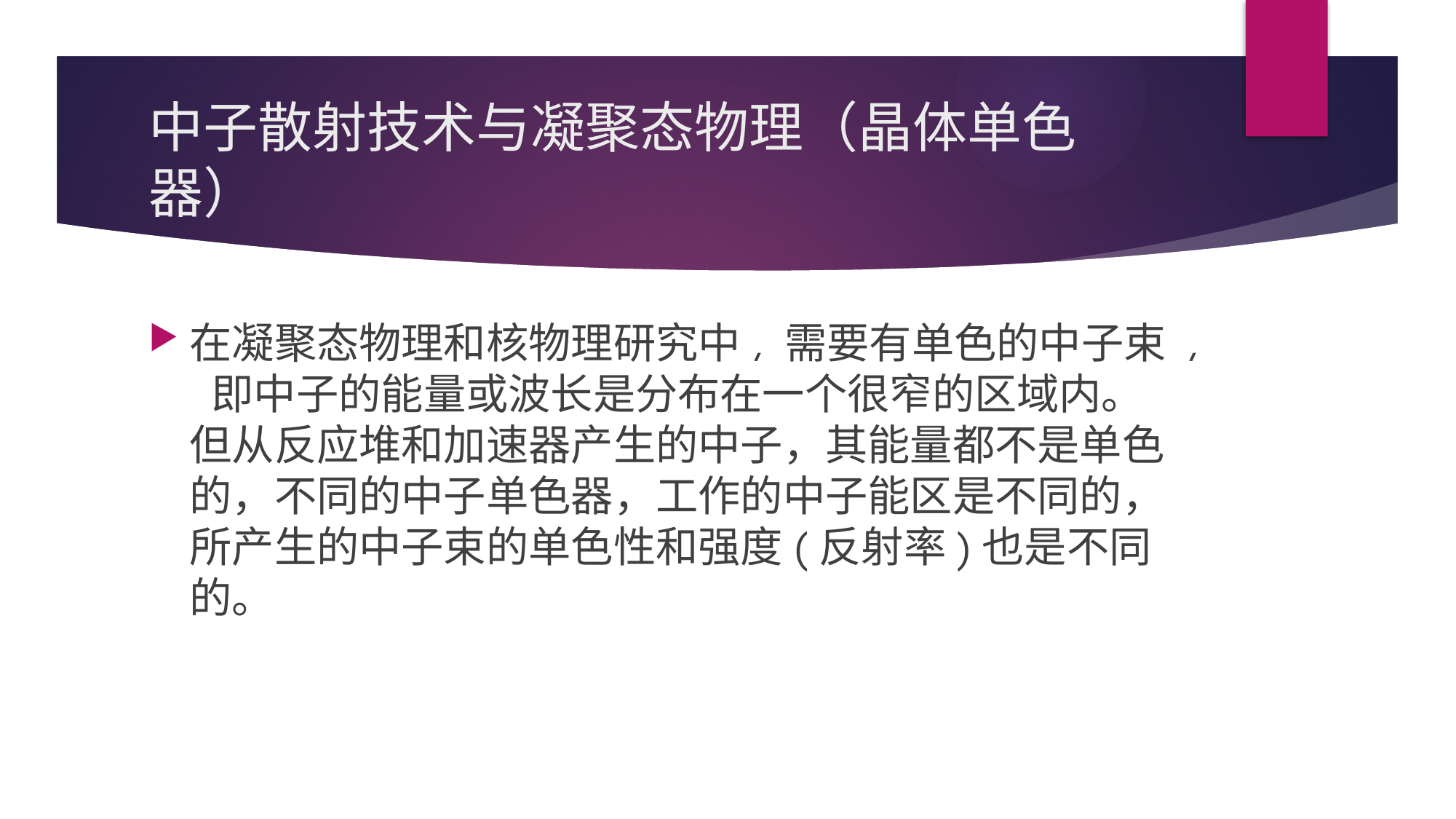

# 中子散射技术与凝聚态物理（晶体单色器）
在凝聚态物理和核物理研究中, 需要有单色的中子束 , 即中子的能量或波长是分布在一个很窄的区域内。但从反应堆和加速器产生的中子，其能量都不是单色的，不同的中子单色器，工作的中子能区是不同的，所产生的中子束的单色性和强度(反射率)也是不同的。